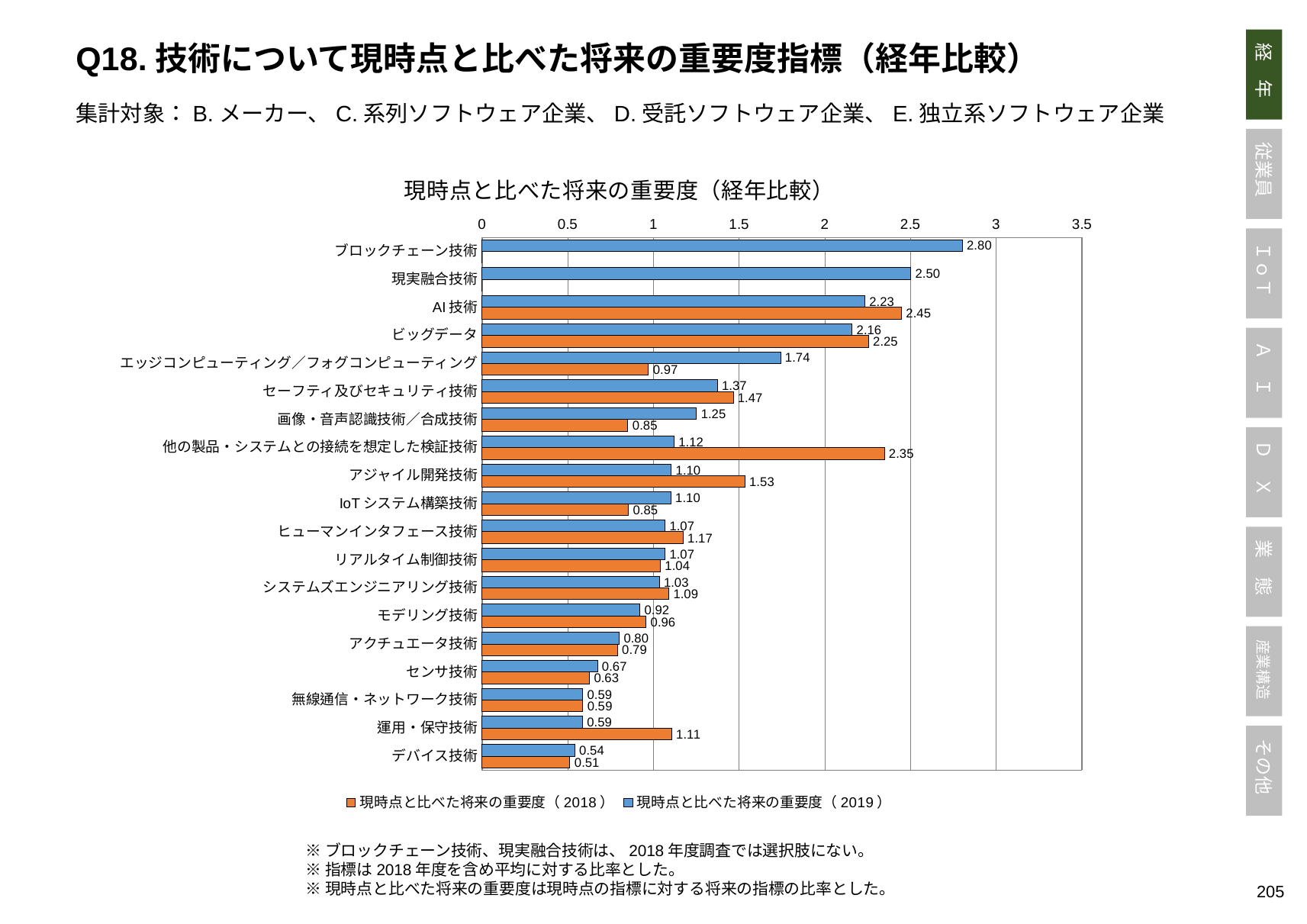

Q18.技術について現時点と比べた将来の重要度指標（経年比較）
集計対象：B.メーカー、C.系列ソフトウェア企業、D.受託ソフトウェア企業、E.独立系ソフトウェア企業

### Chart: 現時点と比べた将来の重要度（経年比較）

| Category | 現時点と比べた将来の重要度（2019） | 現時点と比べた将来の重要度（2018） |
|---|---|---|
| ブロックチェーン技術 | 2.801755485893417 | 0.0 |
| 現実融合技術 | 2.5015673981191227 | 0.0 |
| AI技術 | 2.23328335832084 | 2.4478174603174603 |
| ビッグデータ | 2.1592476489028214 | 2.254720853858785 |
| エッジコンピューティング／フォグコンピューティング | 1.7418321142459077 | 0.9712643678160919 |
| セーフティ及びセキュリティ技術 | 1.3729532696653788 | 1.4658163265306123 |
| 画像・音声認識技術／合成技術 | 1.2507836990595613 | 0.8511904761904763 |
| 他の製品・システムとの接続を想定した検証技術 | 1.120702194357367 | 2.3472222222222223 |
| アジャイル開発技術 | 1.1032553653243309 | 1.5328798185941042 |
| IoTシステム構築技術 | 1.1014653349857841 | 0.8543705153294194 |
| ヒューマンインタフェース技術 | 1.0673354231974923 | 1.1736111111111112 |
| リアルタイム制御技術 | 1.0673354231974923 | 1.04064039408867 |
| システムズエンジニアリング技術 | 1.0343559578739743 | 1.089781746031746 |
| モデリング技術 | 0.9205768025078371 | 0.9568815331010454 |
| アクチュエータ技術 | 0.8005015673981193 | 0.7903911564625851 |
| センサ技術 | 0.6728353691492812 | 0.6270871985157699 |
| 無線通信・ネットワーク技術 | 0.5868338557993731 | 0.5878942486085342 |
| 運用・保守技術 | 0.5857328541937458 | 1.1065476190476191 |
| デバイス技術 | 0.5405685871797644 | 0.512466307277628 |
※ブロックチェーン技術、現実融合技術は、2018年度調査では選択肢にない。
※指標は2018年度を含め平均に対する比率とした。
※現時点と比べた将来の重要度は現時点の指標に対する将来の指標の比率とした。
205